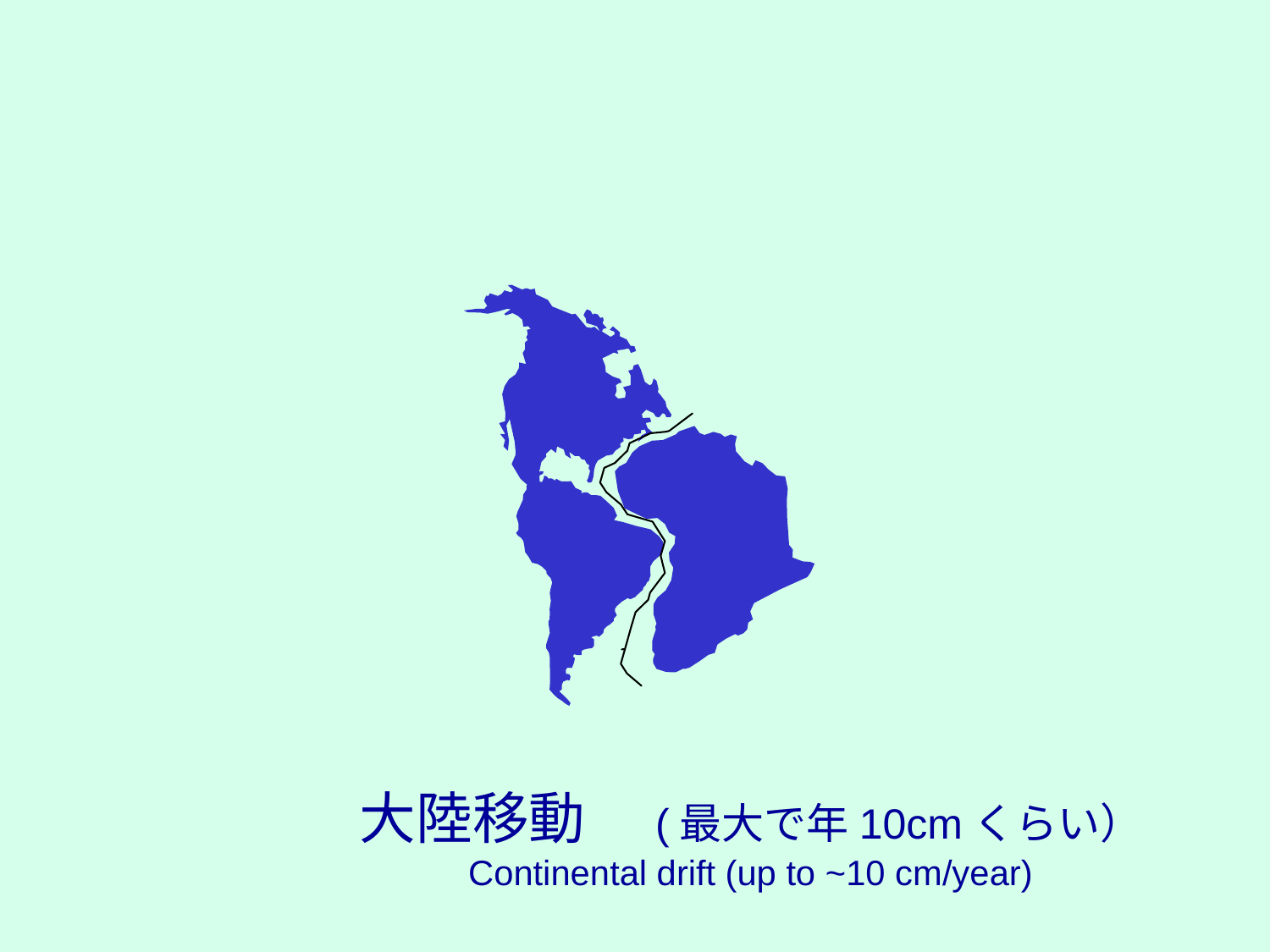

大陸移動　(最大で年10cmくらい）
Continental drift (up to ~10 cm/year)